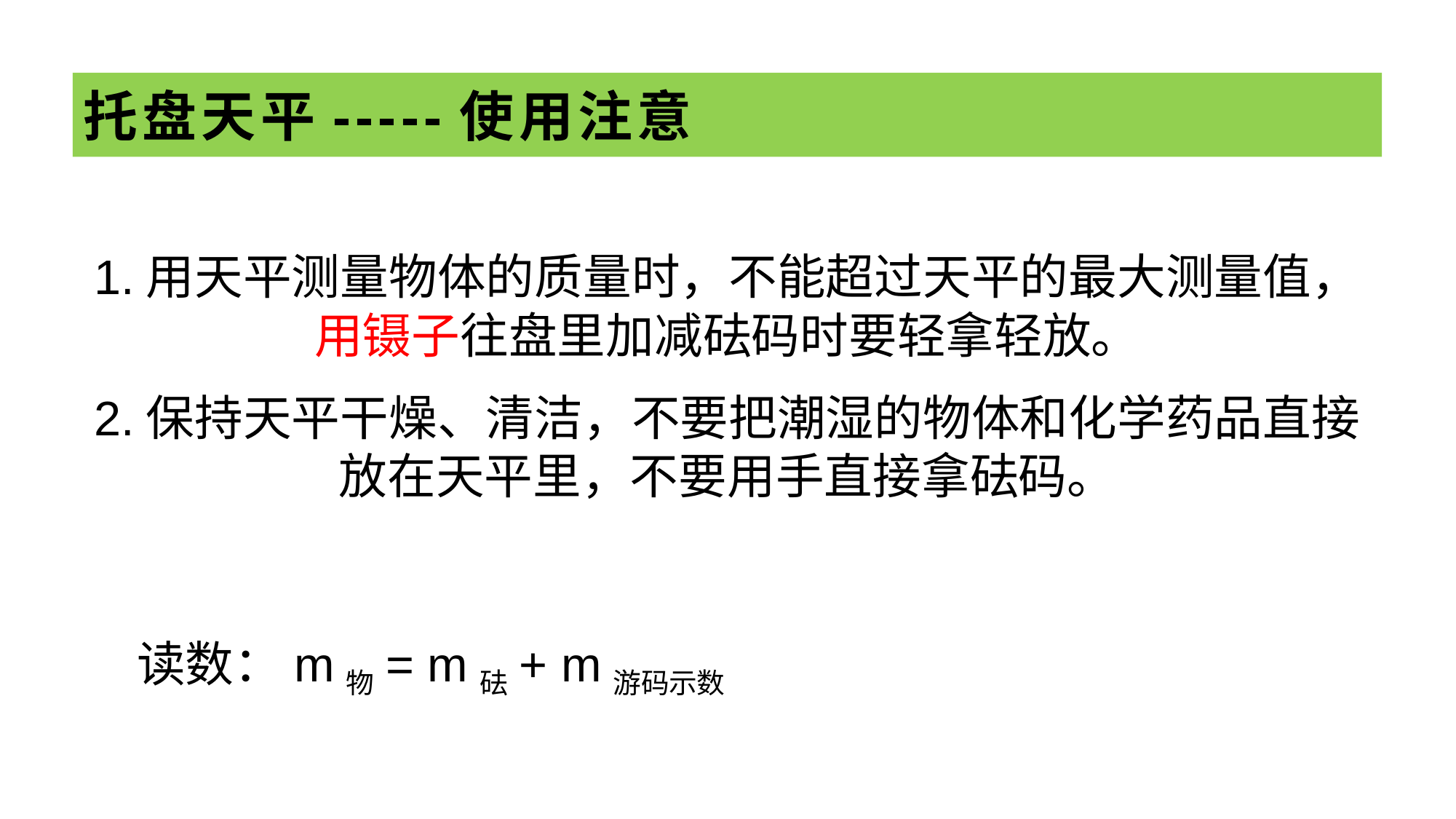

# 托盘天平-----使用注意
1.用天平测量物体的质量时，不能超过天平的最大测量值，用镊子往盘里加减砝码时要轻拿轻放。
2.保持天平干燥、清洁，不要把潮湿的物体和化学药品直接放在天平里，不要用手直接拿砝码。
读数：m物= m砝+ m游码示数